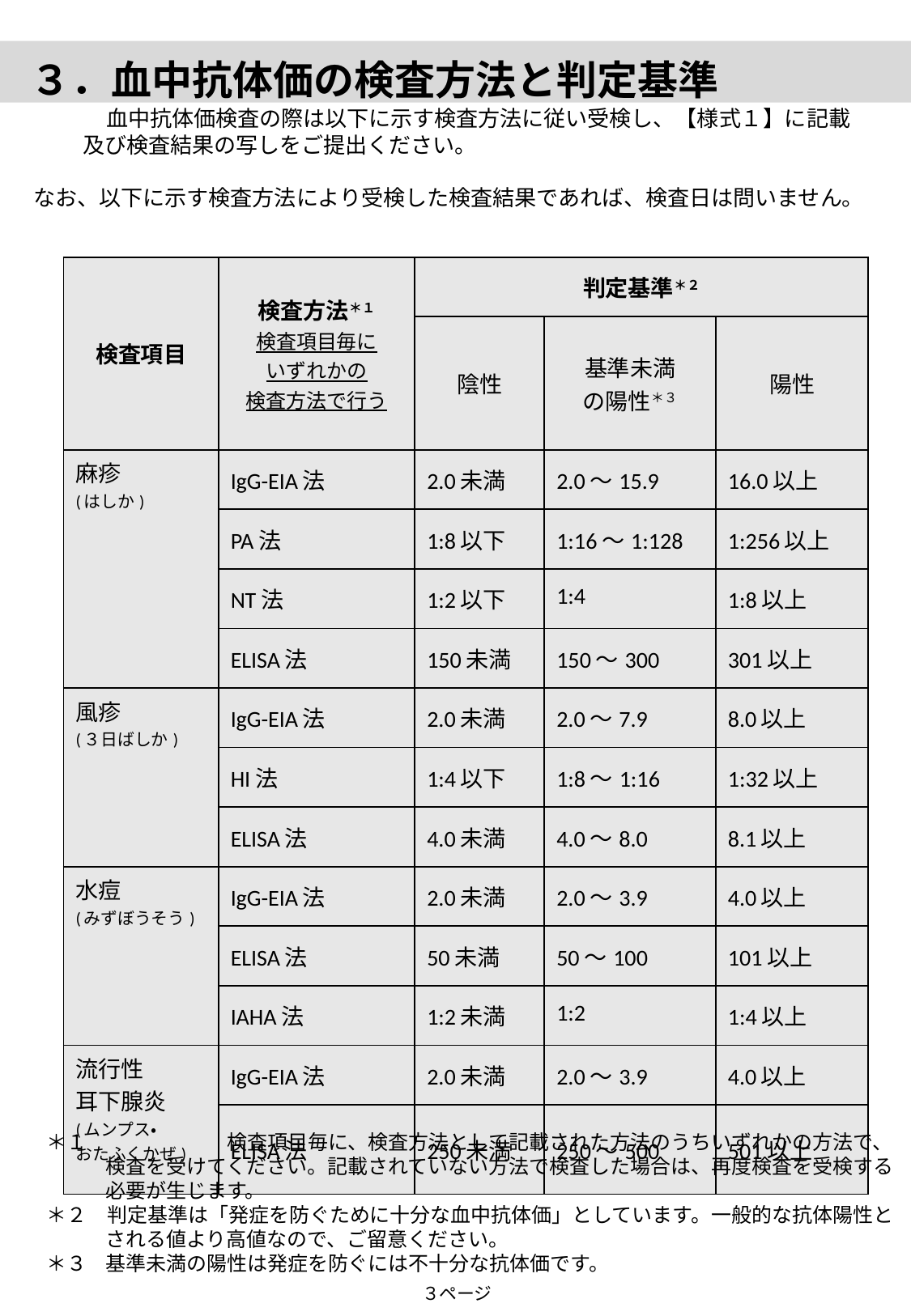

３．血中抗体価の検査方法と判定基準
	　血中抗体価検査の際は以下に示す検査方法に従い受検し、【様式１】に記載及び検査結果の写しをご提出ください。

　なお、以下に示す検査方法により受検した検査結果であれば、検査日は問いません。
| 検査項目 | 検査方法＊１ 検査項目毎に いずれかの 検査方法で行う | 判定基準＊２ |  |  |
| --- | --- | --- | --- | --- |
|  |  | 陰性 | 基準未満 の陽性＊３ | 陽性 |
| 麻疹 (はしか) | IgG-EIA法 | 2.0未満 | 2.0～15.9 | 16.0以上 |
|  | PA法 | 1:8以下 | 1:16～1:128 | 1:256以上 |
|  | NT法 | 1:2以下 | 1:4 | 1:8以上 |
|  | ELISA法 | 150未満 | 150～300 | 301以上 |
| 風疹 (３日ばしか) | IgG-EIA法 | 2.0未満 | 2.0～7.9 | 8.0以上 |
|  | HI法 | 1:4以下 | 1:8～1:16 | 1:32以上 |
|  | ELISA法 | 4.0未満 | 4.0～8.0 | 8.1以上 |
| 水痘 (みずぼうそう) | IgG-EIA法 | 2.0未満 | 2.0～3.9 | 4.0以上 |
|  | ELISA法 | 50未満 | 50～100 | 101以上 |
|  | IAHA法 | 1:2未満 | 1:2 | 1:4以上 |
| 流行性 耳下腺炎 (ムンプス・ おたふくかぜ) | IgG-EIA法 | 2.0未満 | 2.0～3.9 | 4.0以上 |
|  | ELISA法 | 250未満 | 250～500 | 501以上 |
＊１		検査項目毎に、検査方法として記載された方法のうちいずれかの方法で、検査を受けてください。記載されていない方法で検査した場合は、再度検査を受検する必要が生じます。
＊２　判定基準は「発症を防ぐために十分な血中抗体価」としています。一般的な抗体陽性とされる値より高値なので、ご留意ください。
＊３	基準未満の陽性は発症を防ぐには不十分な抗体価です。
３ページ